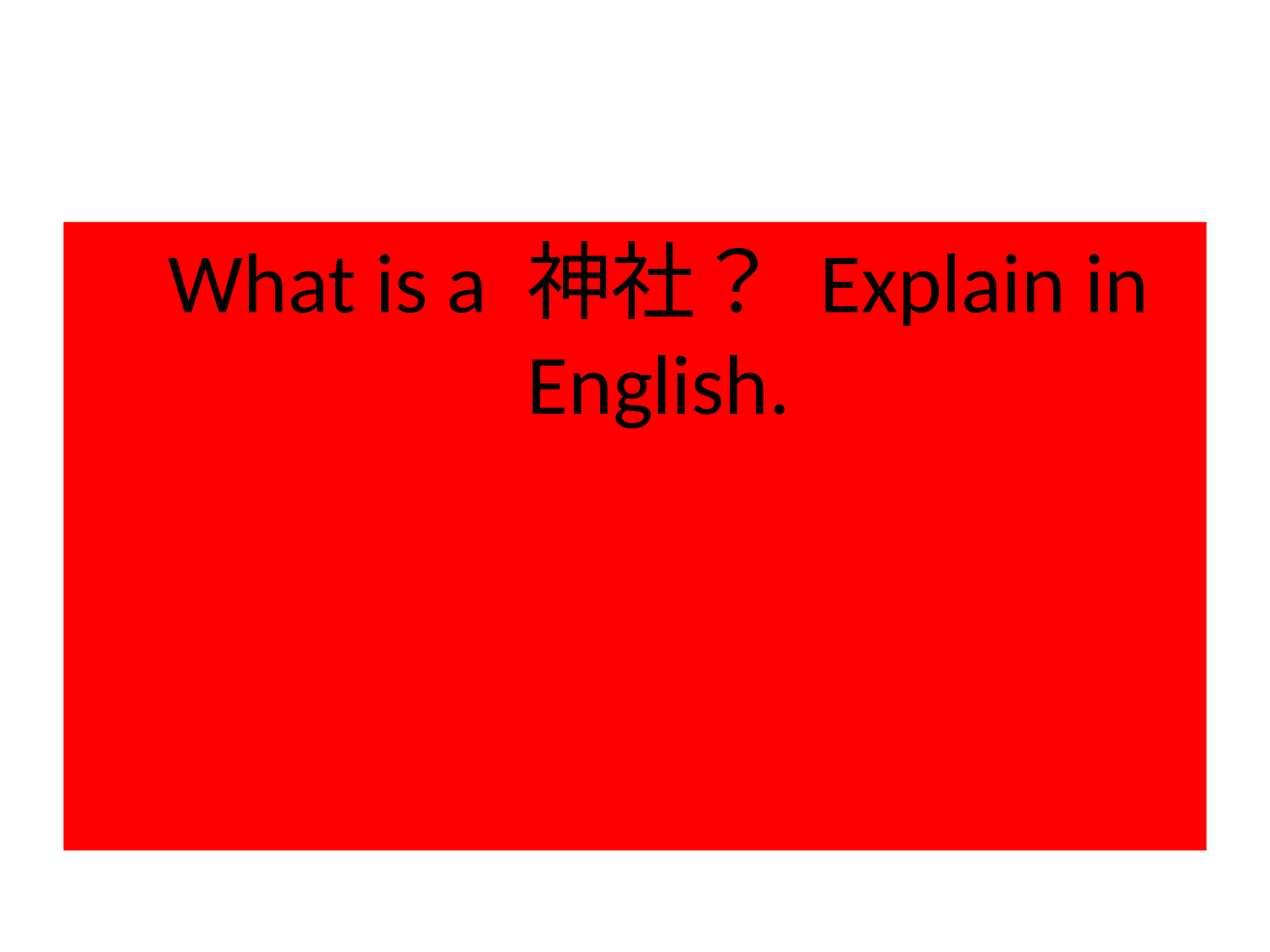

#
	What is a 神社？ Explain in English.